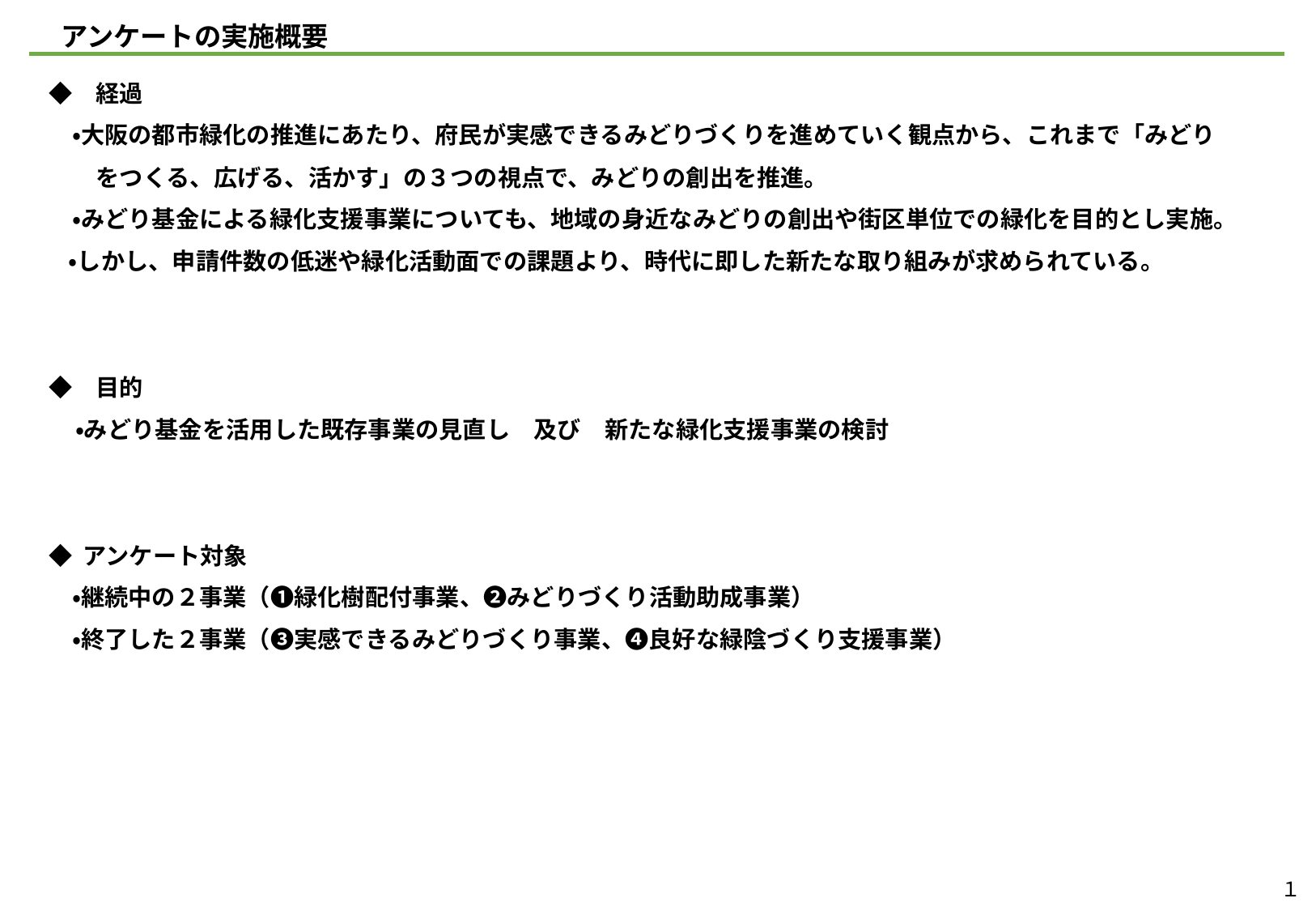

アンケートの実施概要
　◆　経過
　　・大阪の都市緑化の推進にあたり、府民が実感できるみどりづくりを進めていく観点から、これまで「みどり
　　　をつくる、広げる、活かす」の３つの視点で、みどりの創出を推進。
　　・みどり基金による緑化支援事業についても、地域の身近なみどりの創出や街区単位での緑化を目的とし実施。
       ・しかし、申請件数の低迷や緑化活動面での課題より、時代に即した新たな取り組みが求められている。

　◆　目的
 　   ・みどり基金を活用した既存事業の見直し　及び　新たな緑化支援事業の検討

　◆  アンケート対象
　　・継続中の２事業（❶緑化樹配付事業、❷みどりづくり活動助成事業）
　　・終了した２事業（❸実感できるみどりづくり事業、❹良好な緑陰づくり支援事業）

１